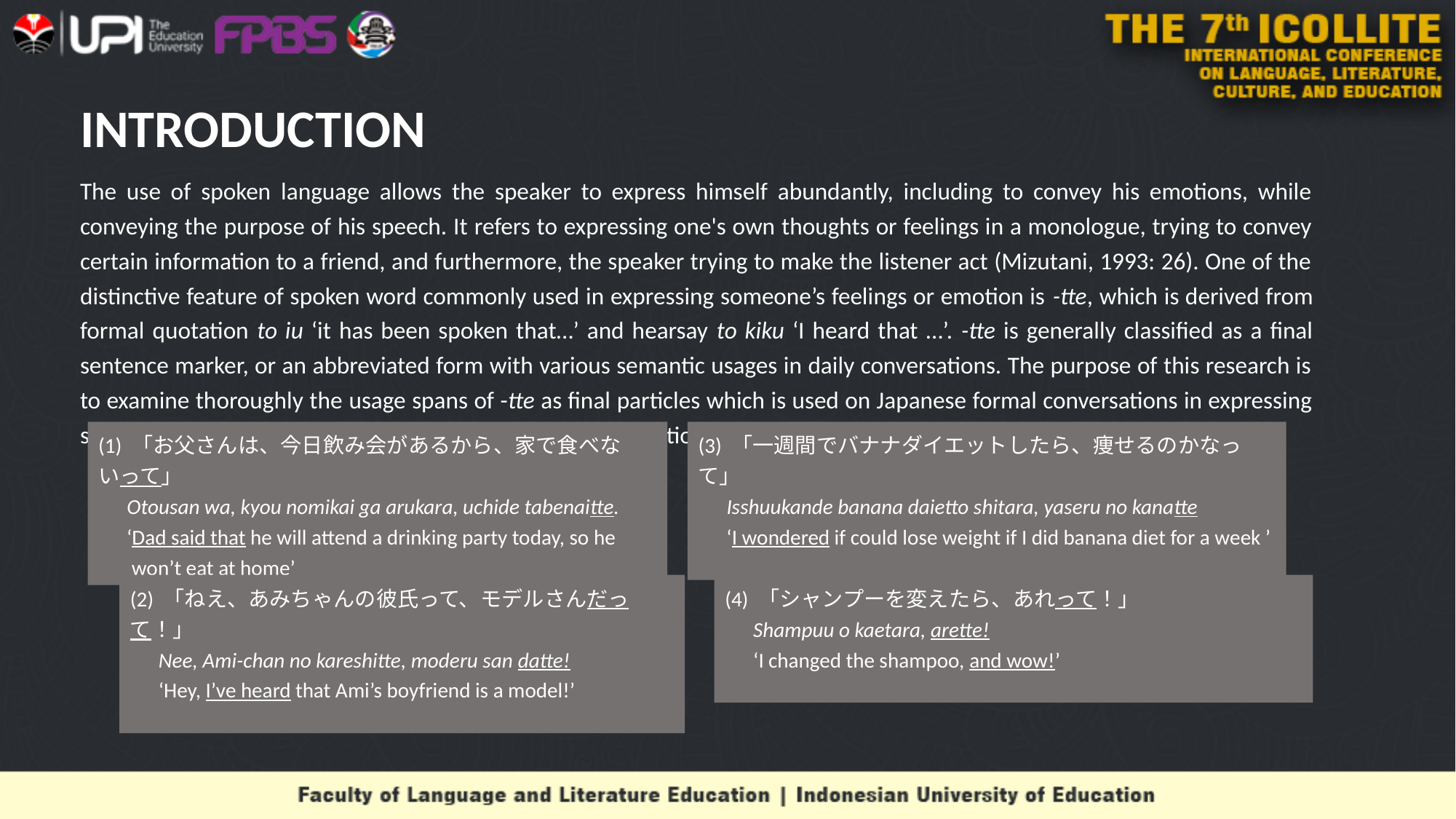

# INTRODUCTION
The use of spoken language allows the speaker to express himself abundantly, including to convey his emotions, while conveying the purpose of his speech. It refers to expressing one's own thoughts or feelings in a monologue, trying to convey certain information to a friend, and furthermore, the speaker trying to make the listener act (Mizutani, 1993: 26). One of the distinctive feature of spoken word commonly used in expressing someone’s feelings or emotion is -tte, which is derived from formal quotation to iu ‘it has been spoken that…’ and hearsay to kiku ‘I heard that …’. -tte is generally classified as a final sentence marker, or an abbreviated form with various semantic usages in daily conversations. The purpose of this research is to examine thoroughly the usage spans of -tte as final particles which is used on Japanese formal conversations in expressing speaker intentions, especially in service communication relation.

(1) 「お父さんは、今日飲み会があるから、家で食べないって」
      Otousan wa, kyou nomikai ga arukara, uchide tabenaitte.
      ‘Dad said that he will attend a drinking party today, so he
       won’t eat at home’
(3) 「一週間でバナナダイエットしたら、痩せるのかなって」
      Isshuukande banana daietto shitara, yaseru no kanatte
      ‘I wondered if could lose weight if I did banana diet for a week ’

(2) 「ねえ、あみちゃんの彼氏って、モデルさんだって！」
      Nee, Ami-chan no kareshitte, moderu san datte!
      ‘Hey, I’ve heard that Ami’s boyfriend is a model!’

(4) 「シャンプーを変えたら、あれって！」
      Shampuu o kaetara, arette!
      ‘I changed the shampoo, and wow!’